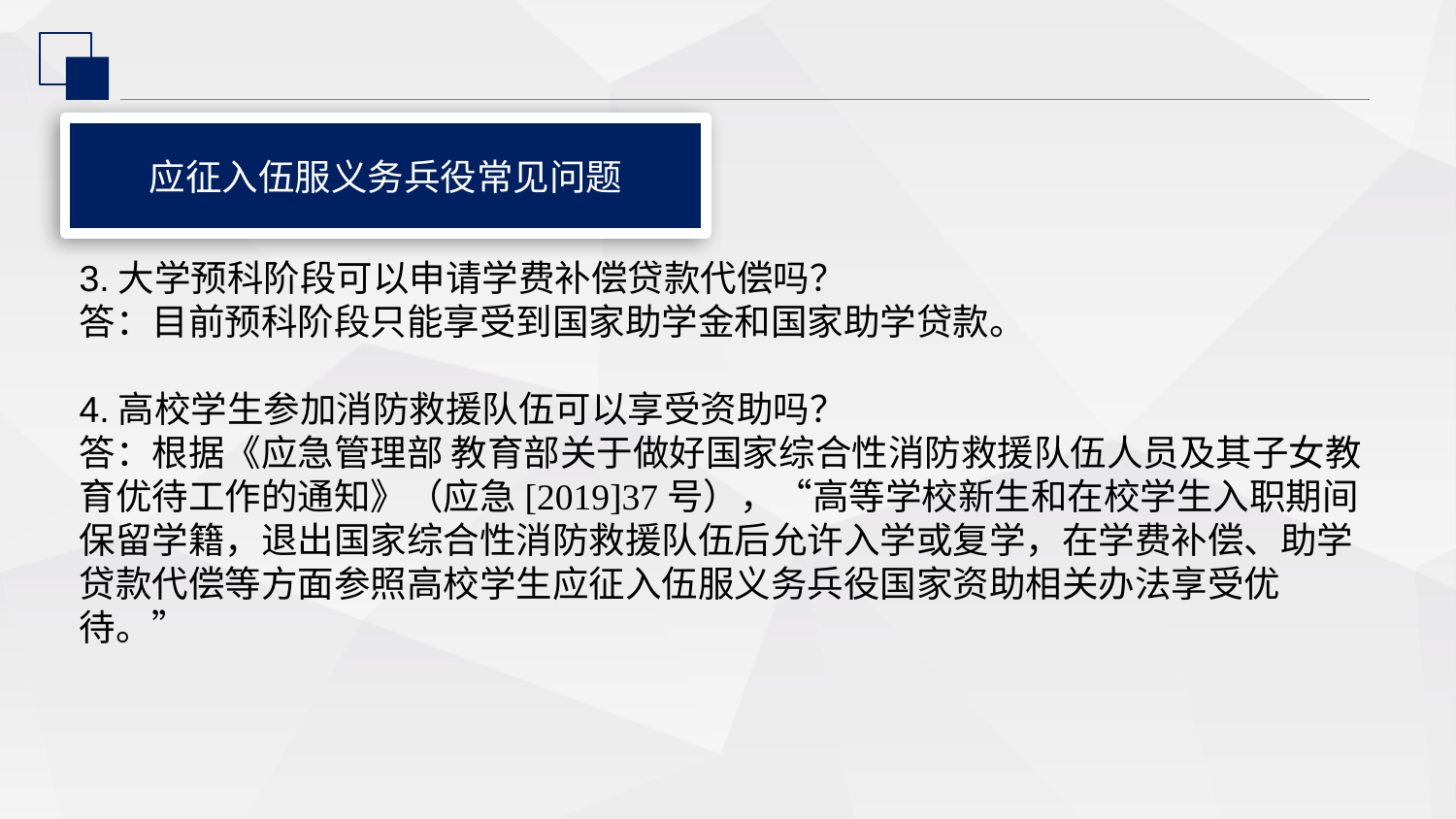

应征入伍服义务兵役常见问题
3.大学预科阶段可以申请学费补偿贷款代偿吗？
答：目前预科阶段只能享受到国家助学金和国家助学贷款。

4.高校学生参加消防救援队伍可以享受资助吗？
答：根据《应急管理部 教育部关于做好国家综合性消防救援队伍人员及其子女教育优待工作的通知》（应急[2019]37号），“高等学校新生和在校学生入职期间保留学籍，退出国家综合性消防救援队伍后允许入学或复学，在学费补偿、助学贷款代偿等方面参照高校学生应征入伍服义务兵役国家资助相关办法享受优待。”